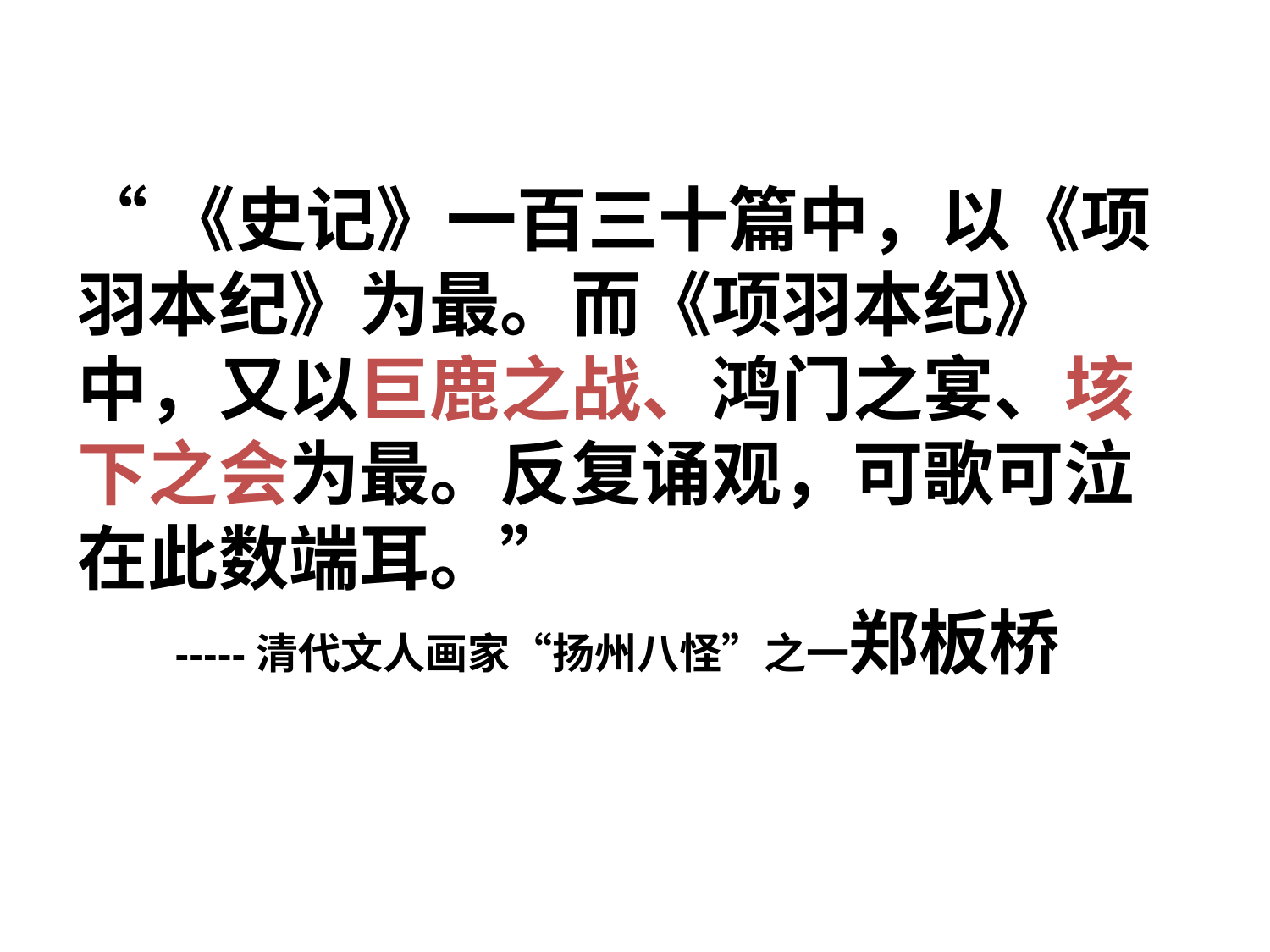

“《史记》一百三十篇中，以《项羽本纪》为最。而《项羽本纪》中，又以巨鹿之战、鸿门之宴、垓下之会为最。反复诵观，可歌可泣在此数端耳。”
     -----清代文人画家“扬州八怪”之一郑板桥